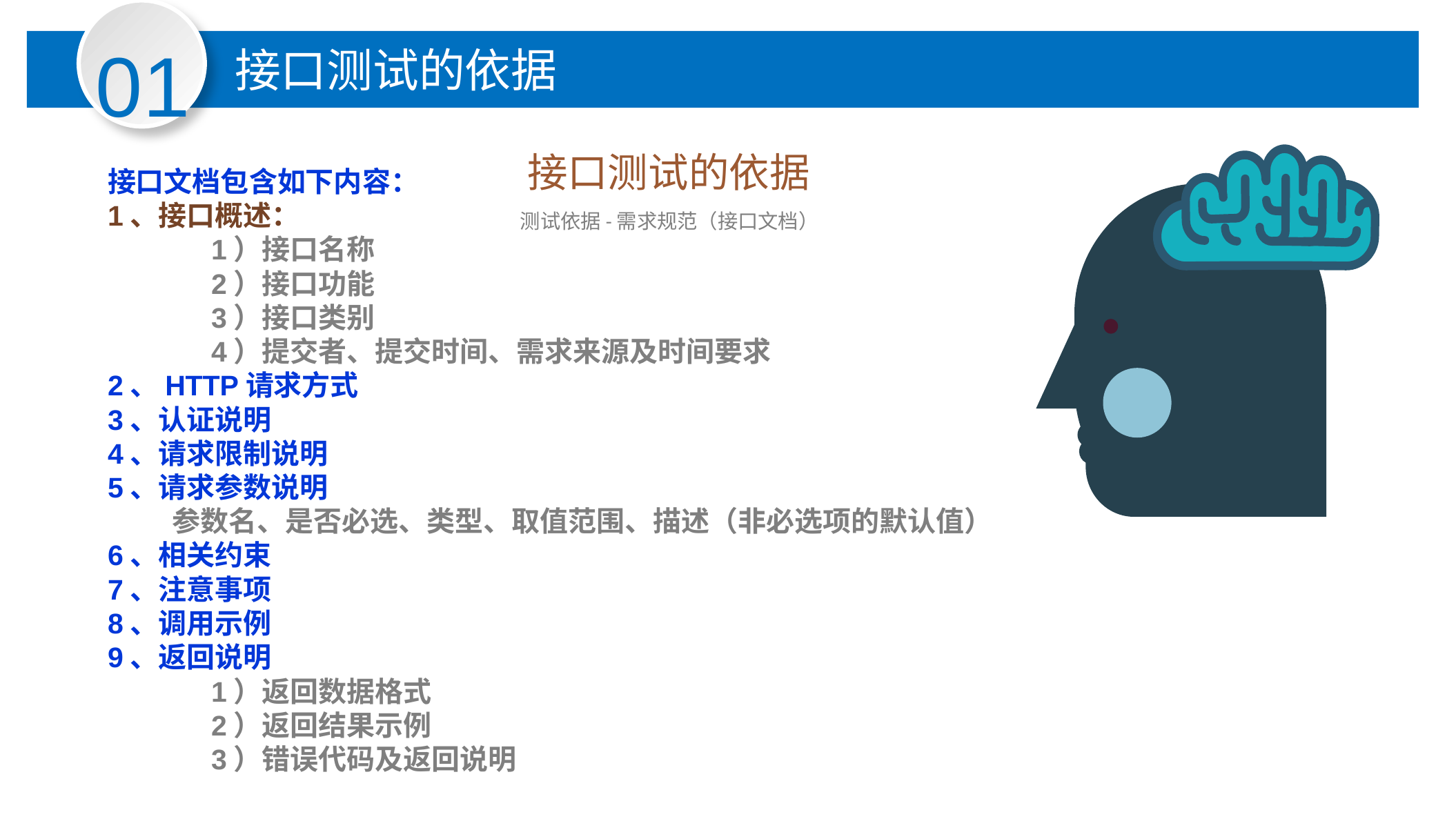

01
接口测试的依据

接口测试的依据

接口文档包含如下内容：
1、接口概述：
	1）接口名称
	2）接口功能
	3）接口类别
	4）提交者、提交时间、需求来源及时间要求
2、HTTP请求方式
3、认证说明
4、请求限制说明
5、请求参数说明
         参数名、是否必选、类型、取值范围、描述（非必选项的默认值）
6、相关约束
7、注意事项
8、调用示例
9、返回说明
	1）返回数据格式
	2）返回结果示例
	3）错误代码及返回说明
测试依据-需求规范（接口文档）
资源评测
质量评测
用户反馈
用画像